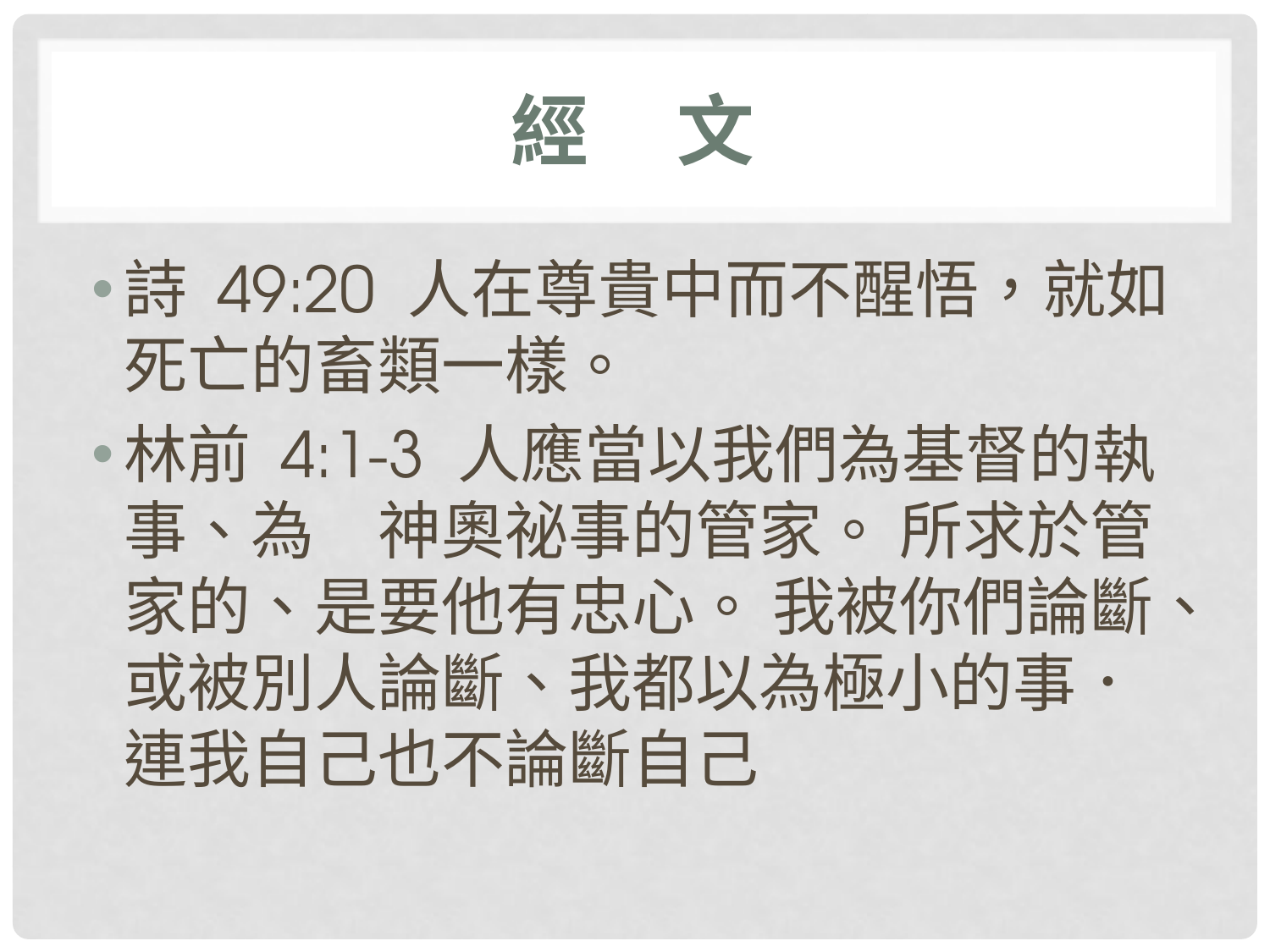

# 經     文
詩 49:20 人在尊貴中而不醒悟，就如死亡的畜類一樣。
林前 4:1-3 人應當以我們為基督的執事、為　神奧祕事的管家。 所求於管家的、是要他有忠心。 我被你們論斷、或被別人論斷、我都以為極小的事．連我自己也不論斷自己